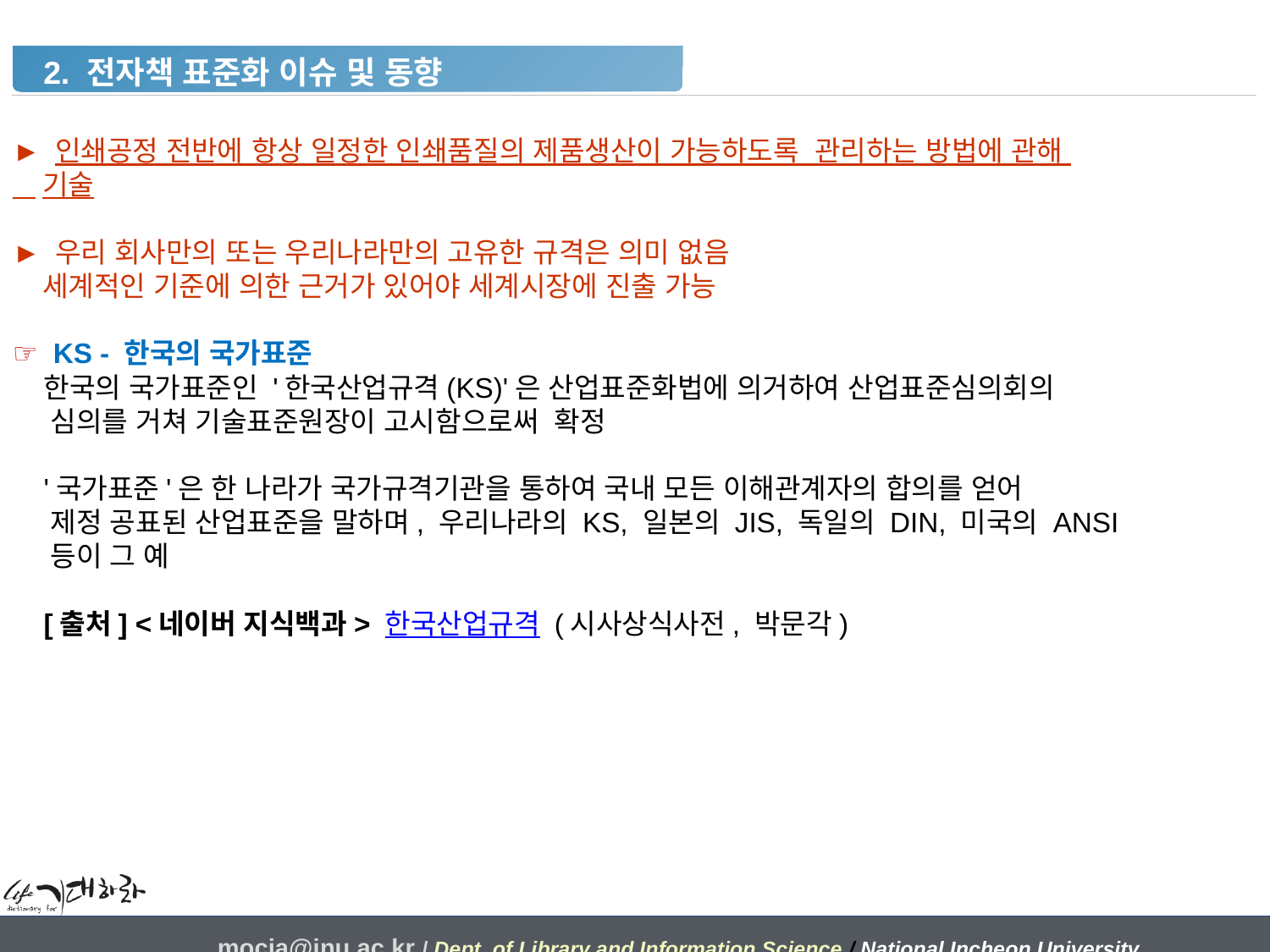

2. 전자책 표준화 이슈 및 동향
► 인쇄공정 전반에 항상 일정한 인쇄품질의 제품생산이 가능하도록  관리하는 방법에 관해
   기술

► 우리 회사만의 또는 우리나라만의 고유한 규격은 의미 없음
   세계적인 기준에 의한 근거가 있어야 세계시장에 진출 가능

☞  KS - 한국의 국가표준
    한국의 국가표준인 '한국산업규격(KS)'은 산업표준화법에 의거하여 산업표준심의회의
    심의를 거쳐 기술표준원장이 고시함으로써  확정

    '국가표준'은 한 나라가 국가규격기관을 통하여 국내 모든 이해관계자의 합의를 얻어
    제정 공표된 산업표준을 말하며, 우리나라의 KS, 일본의 JIS, 독일의 DIN, 미국의 ANSI
    등이 그 예

    [출처] <네이버 지식백과> 한국산업규격 (시사상식사전, 박문각)

mocja@inu.ac.kr / Dept. of Library and Information Science / National Incheon University